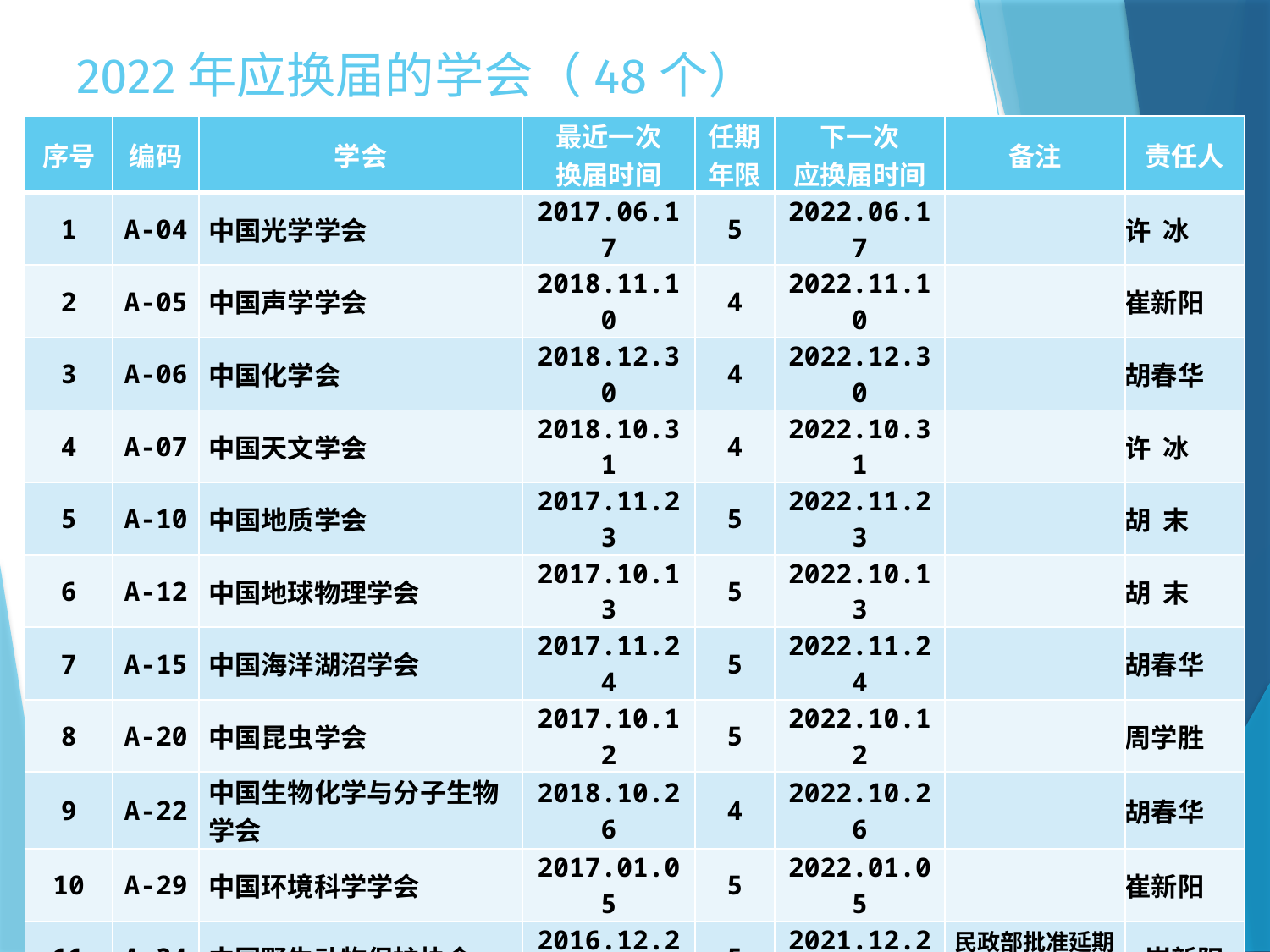

# 2022年应换届的学会（48个）
| 序号 | 编码 | 学会 | 最近一次 换届时间 | 任期 年限 | 下一次 应换届时间 | 备注 | 责任人 |
| --- | --- | --- | --- | --- | --- | --- | --- |
| 1 | A-04 | 中国光学学会 | 2017.06.17 | 5 | 2022.06.17 |  | 许 冰 |
| 2 | A-05 | 中国声学学会 | 2018.11.10 | 4 | 2022.11.10 |  | 崔新阳 |
| 3 | A-06 | 中国化学会 | 2018.12.30 | 4 | 2022.12.30 |  | 胡春华 |
| 4 | A-07 | 中国天文学会 | 2018.10.31 | 4 | 2022.10.31 |  | 许 冰 |
| 5 | A-10 | 中国地质学会 | 2017.11.23 | 5 | 2022.11.23 |  | 胡 末 |
| 6 | A-12 | 中国地球物理学会 | 2017.10.13 | 5 | 2022.10.13 |  | 胡 末 |
| 7 | A-15 | 中国海洋湖沼学会 | 2017.11.24 | 5 | 2022.11.24 |  | 胡春华 |
| 8 | A-20 | 中国昆虫学会 | 2017.10.12 | 5 | 2022.10.12 |  | 周学胜 |
| 9 | A-22 | 中国生物化学与分子生物学会 | 2018.10.26 | 4 | 2022.10.26 |  | 胡春华 |
| 10 | A-29 | 中国环境科学学会 | 2017.01.05 | 5 | 2022.01.05 |  | 崔新阳 |
| 11 | A-34 | 中国野生动物保护协会 | 2016.12.21 | 5 | 2021.12.21 | 民政部批准延期至2022年6月 | 崔新阳 |
| 12 | A-35 | 中国系统工程学会 | 2018.10.27 | 4 | 2022.10.27 |  | 胡春华 |